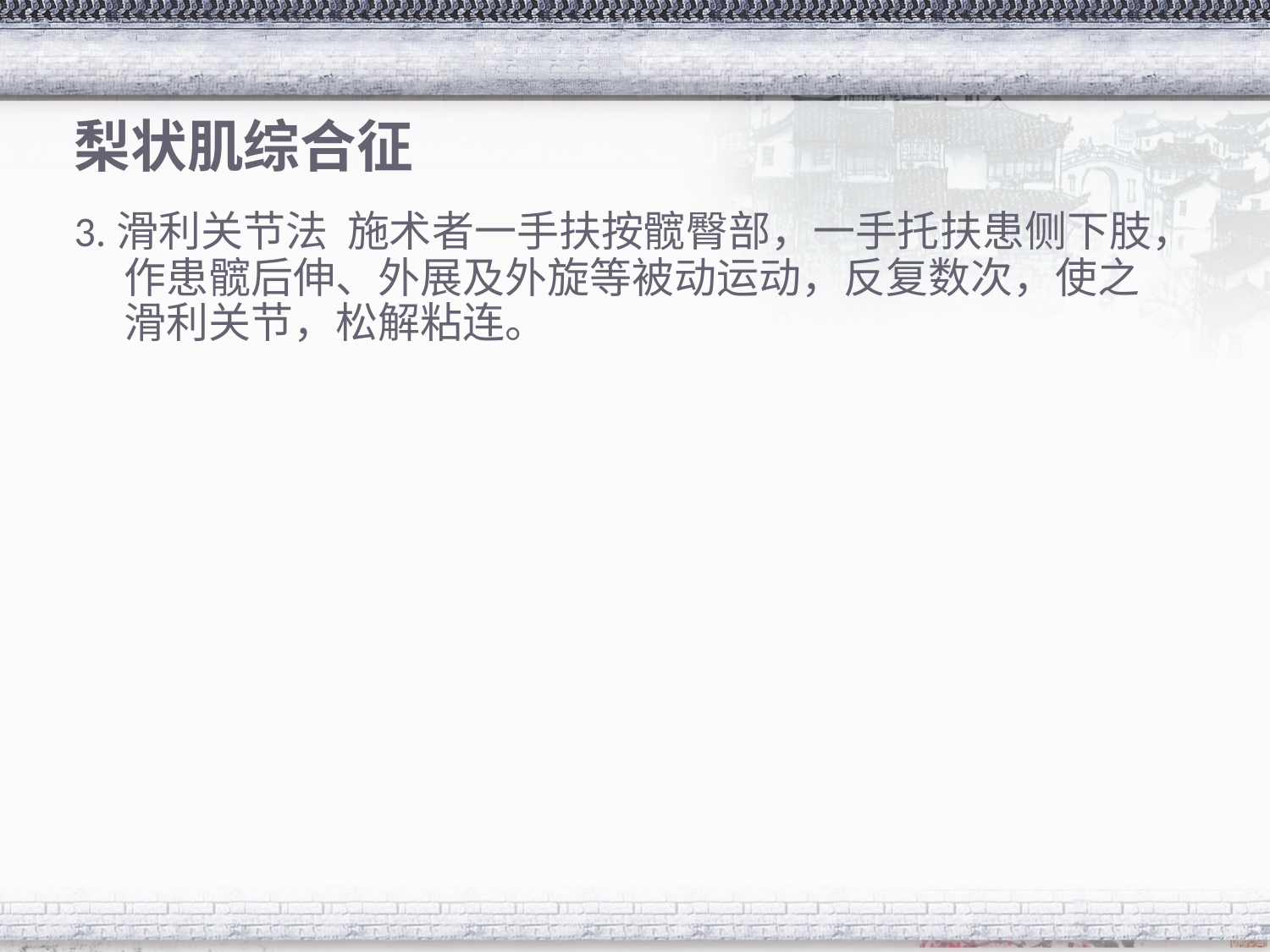

# 梨状肌综合征
3.滑利关节法  施术者一手扶按髋臀部，一手托扶患侧下肢，作患髋后伸、外展及外旋等被动运动，反复数次，使之滑利关节，松解粘连。